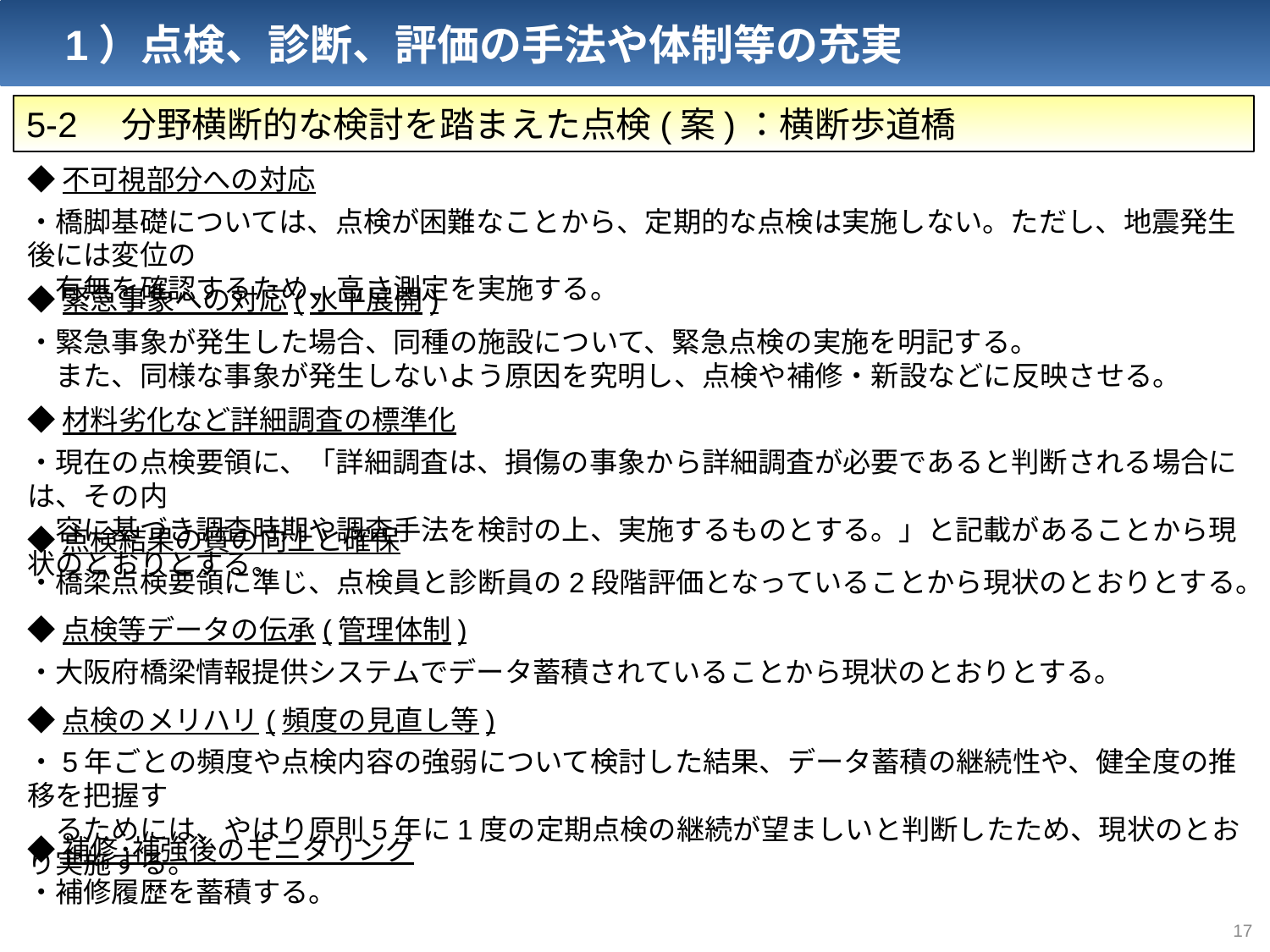

1）点検、診断、評価の手法や体制等の充実
5-2　分野横断的な検討を踏まえた点検(案)：横断歩道橋
◆不可視部分への対応

・橋脚基礎については、点検が困難なことから、定期的な点検は実施しない。ただし、地震発生後には変位の
　有無を確認するため、高さ測定を実施する。
◆緊急事象への対応(水平展開)

・緊急事象が発生した場合、同種の施設について、緊急点検の実施を明記する。
　また、同様な事象が発生しないよう原因を究明し、点検や補修・新設などに反映させる。

◆材料劣化など詳細調査の標準化

・現在の点検要領に、「詳細調査は、損傷の事象から詳細調査が必要であると判断される場合には、その内
　容に基づき調査時期や調査手法を検討の上、実施するものとする。」と記載があることから現状のとおりとする。
◆点検結果の質の向上と確保

・橋梁点検要領に準じ、点検員と診断員の2段階評価となっていることから現状のとおりとする。
◆点検等データの伝承(管理体制)

・大阪府橋梁情報提供システムでデータ蓄積されていることから現状のとおりとする。
◆点検のメリハリ(頻度の見直し等)

・5年ごとの頻度や点検内容の強弱について検討した結果、データ蓄積の継続性や、健全度の推移を把握す
　るためには、やはり原則5年に1度の定期点検の継続が望ましいと判断したため、現状のとおり実施する。
◆補修･補強後のモニタリング

・補修履歴を蓄積する。
17